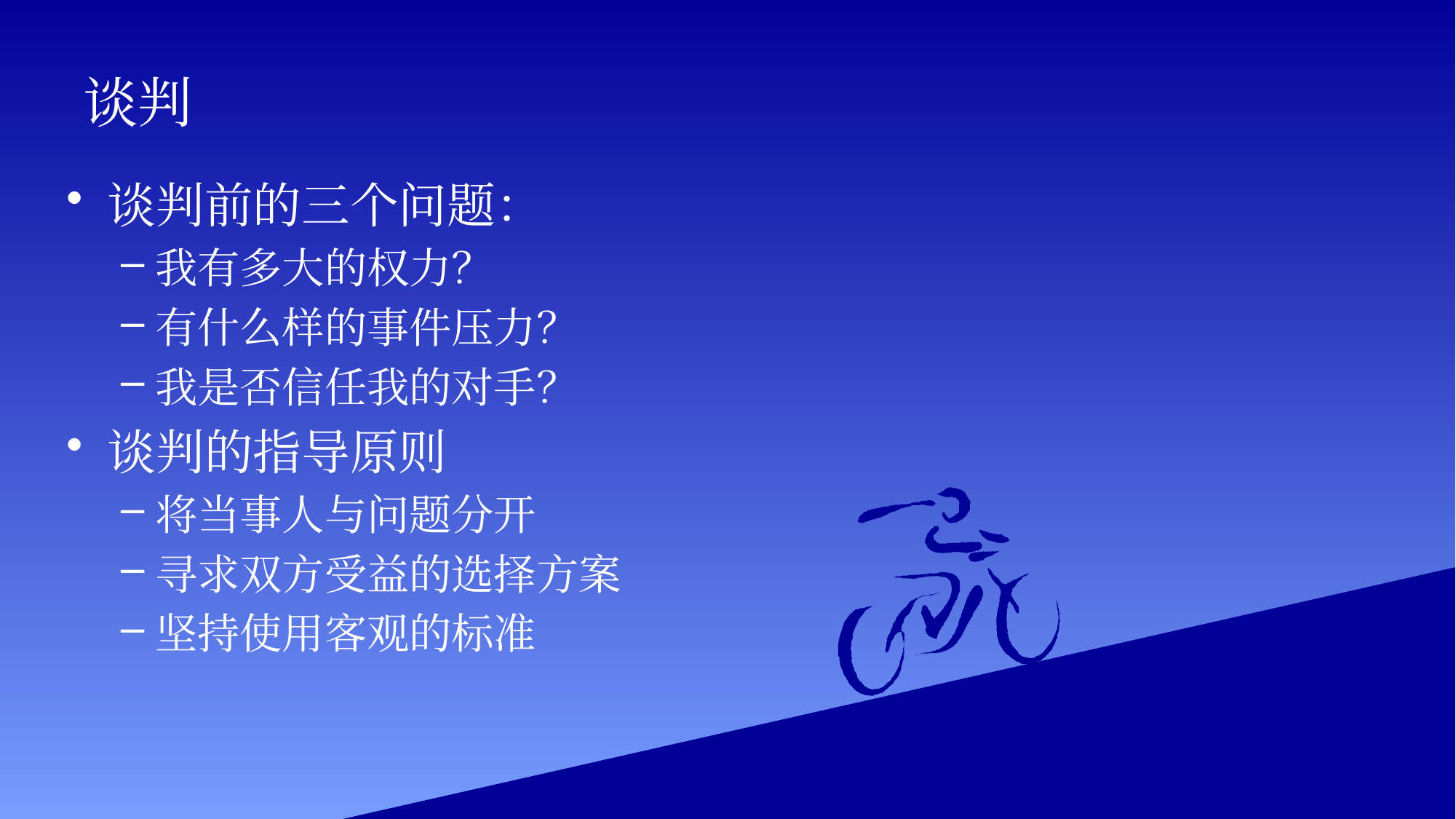

# 谈判
谈判前的三个问题：
我有多大的权力？
有什么样的事件压力？
我是否信任我的对手？
谈判的指导原则
将当事人与问题分开
寻求双方受益的选择方案
坚持使用客观的标准